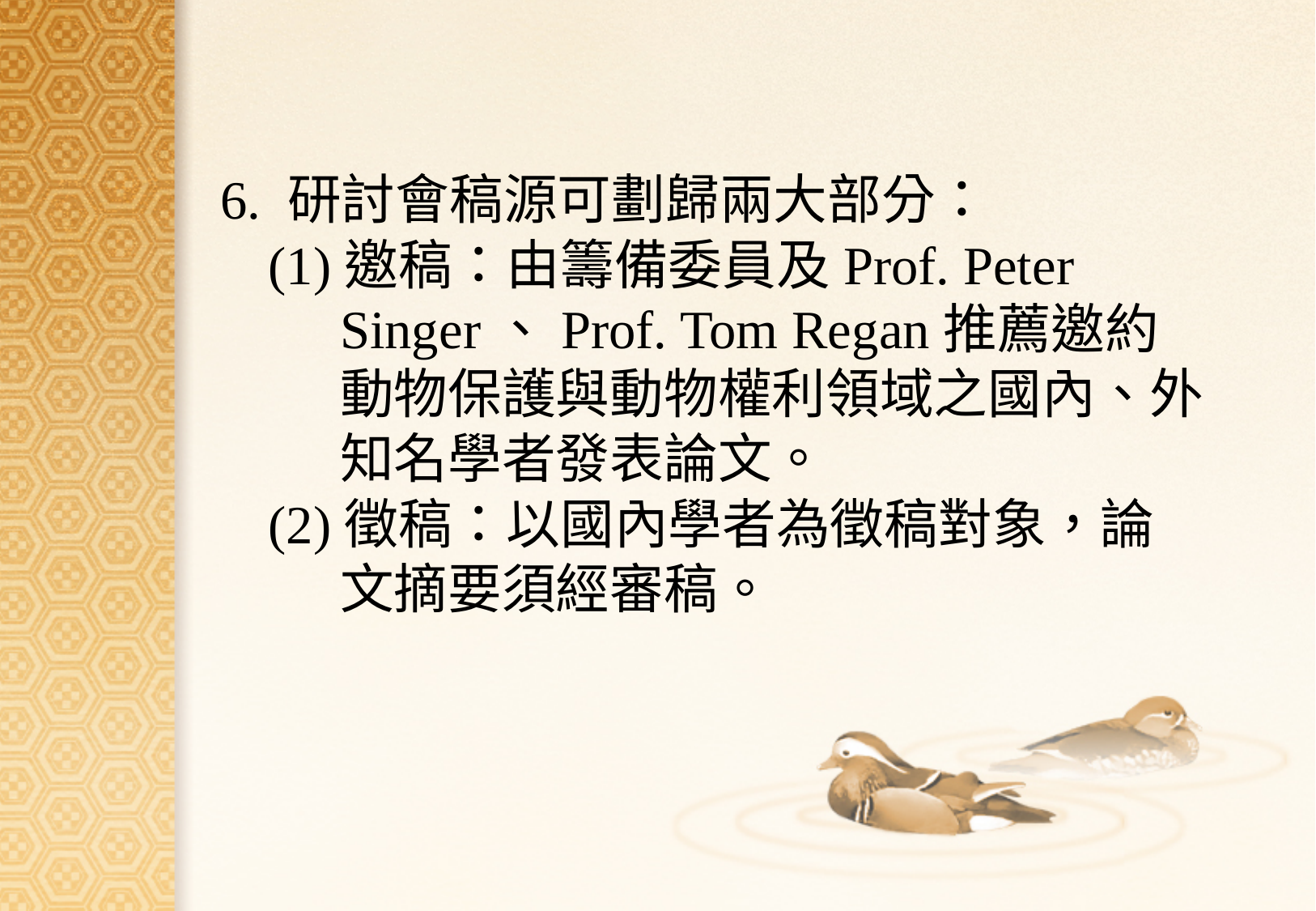

#
6. 研討會稿源可劃歸兩大部分：
(1)邀稿：由籌備委員及Prof. Peter Singer、Prof. Tom Regan推薦邀約動物保護與動物權利領域之國內、外知名學者發表論文。
(2)徵稿：以國內學者為徵稿對象，論文摘要須經審稿。